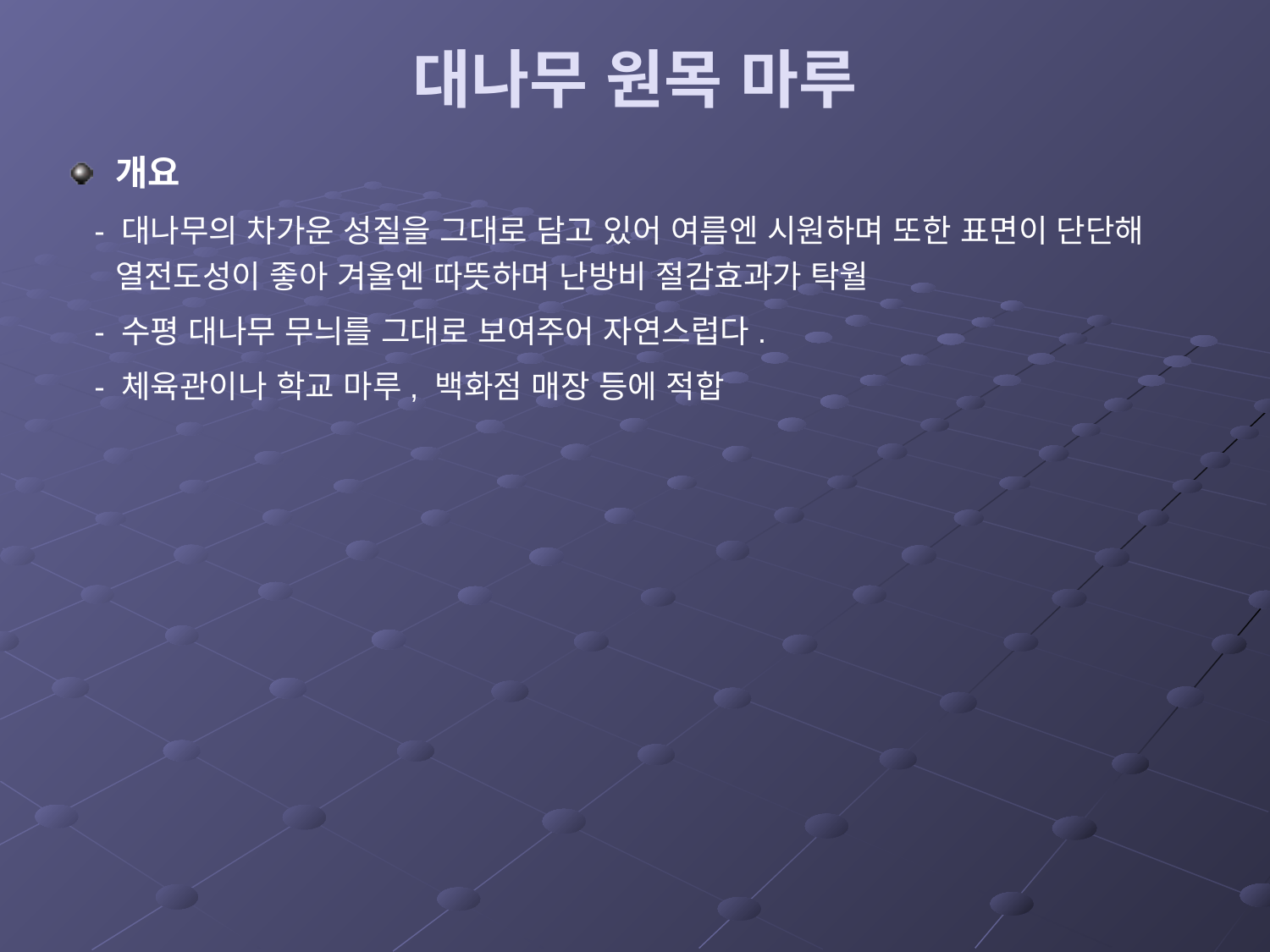

# 대나무 원목 마루
개요
   - 대나무의 차가운 성질을 그대로 담고 있어 여름엔 시원하며 또한 표면이 단단해 열전도성이 좋아 겨울엔 따뜻하며 난방비 절감효과가 탁월
   - 수평 대나무 무늬를 그대로 보여주어 자연스럽다.
   - 체육관이나 학교 마루, 백화점 매장 등에 적합